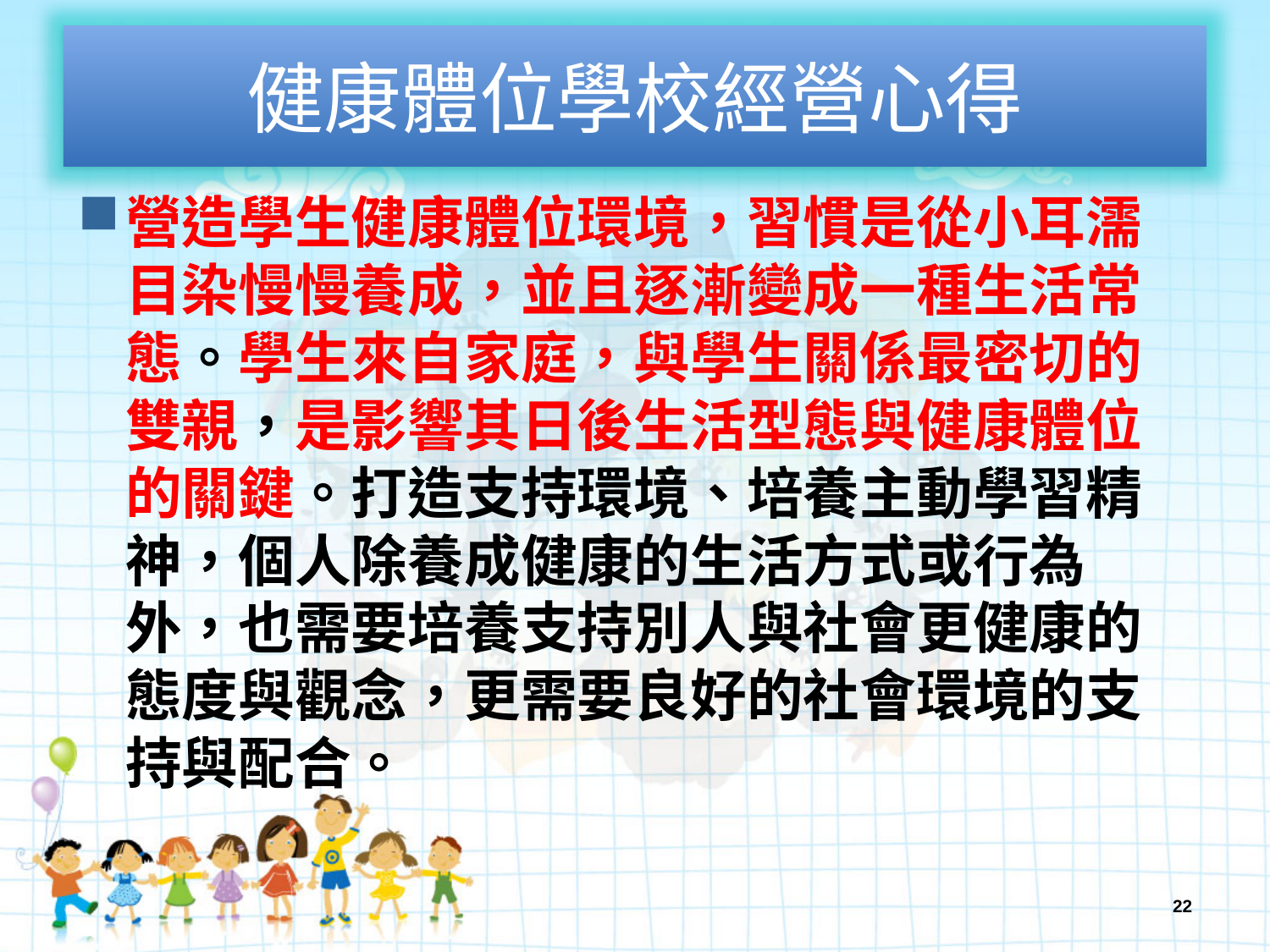

健康體位學校經營心得
營造學生健康體位環境，習慣是從小耳濡目染慢慢養成，並且逐漸變成一種生活常態。學生來自家庭，與學生關係最密切的雙親，是影響其日後生活型態與健康體位的關鍵。打造支持環境、培養主動學習精神，個人除養成健康的生活方式或行為外，也需要培養支持別人與社會更健康的態度與觀念，更需要良好的社會環境的支持與配合。
22